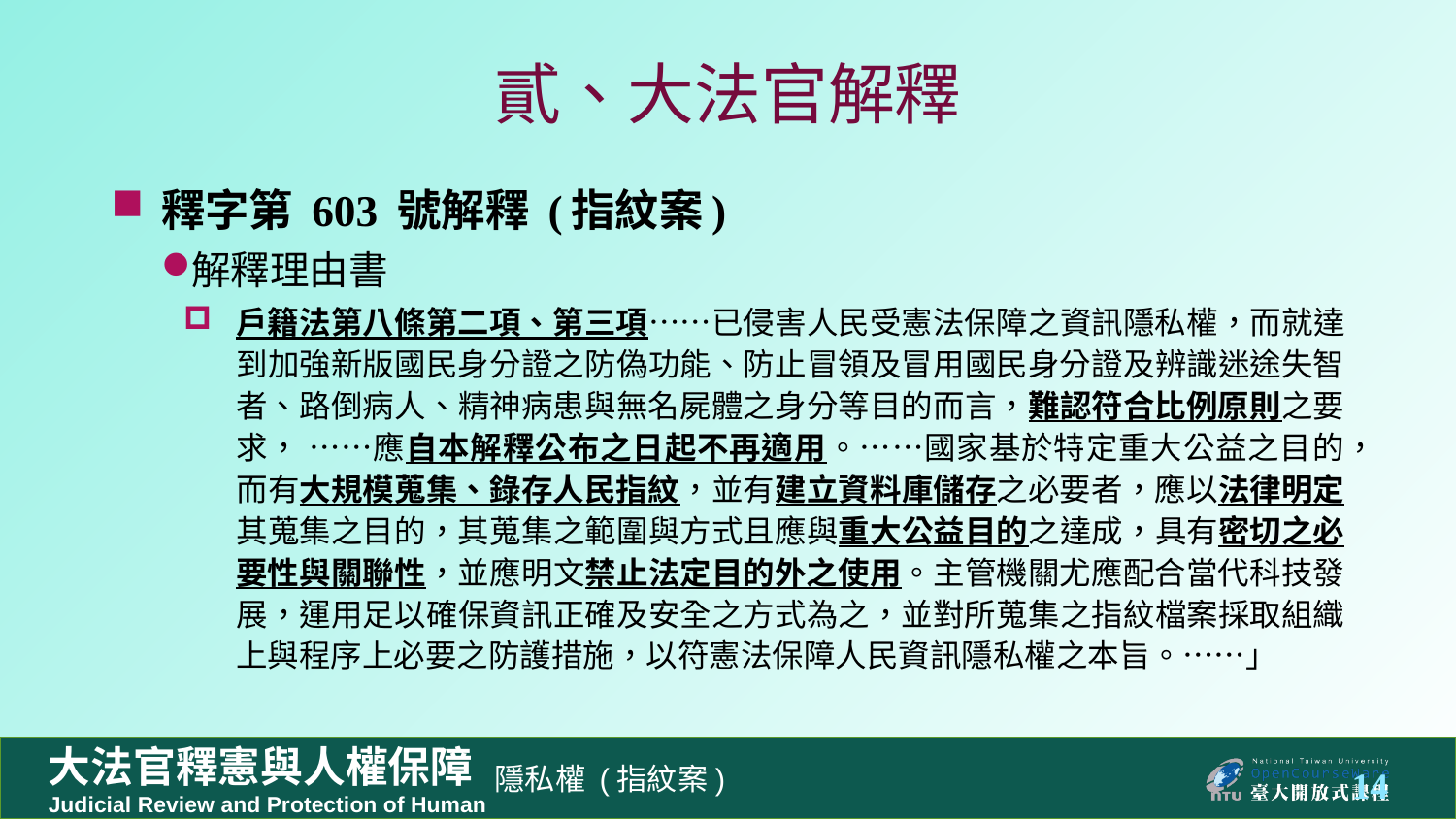

# 貳、大法官解釋
釋字第 603 號解釋 (指紋案)
解釋理由書
戶籍法第八條第二項、第三項……已侵害人民受憲法保障之資訊隱私權，而就達到加強新版國民身分證之防偽功能、防止冒領及冒用國民身分證及辨識迷途失智者、路倒病人、精神病患與無名屍體之身分等目的而言，難認符合比例原則之要求， ……應自本解釋公布之日起不再適用。……國家基於特定重大公益之目的，而有大規模蒐集、錄存人民指紋，並有建立資料庫儲存之必要者，應以法律明定其蒐集之目的，其蒐集之範圍與方式且應與重大公益目的之達成，具有密切之必要性與關聯性，並應明文禁止法定目的外之使用。主管機關尤應配合當代科技發展，運用足以確保資訊正確及安全之方式為之，並對所蒐集之指紋檔案採取組織上與程序上必要之防護措施，以符憲法保障人民資訊隱私權之本旨。……」